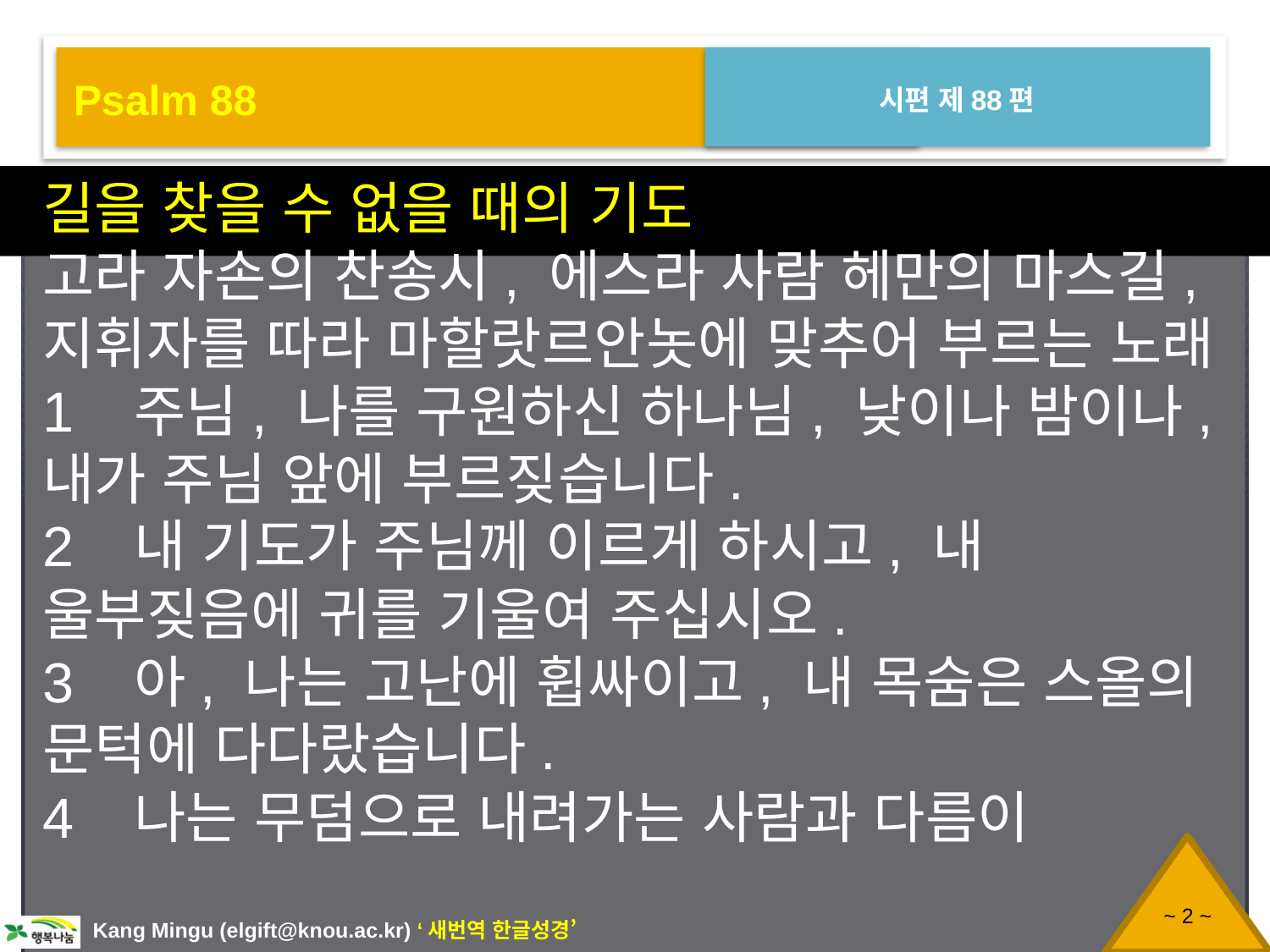

Psalm 88
시편 제88편
길을 찾을 수 없을 때의 기도
고라 자손의 찬송시, 에스라 사람 헤만의 마스길, 지휘자를 따라 마할랏르안놋에 맞추어 부르는 노래
1   주님, 나를 구원하신 하나님, 낮이나 밤이나, 내가 주님 앞에 부르짖습니다.
2   내 기도가 주님께 이르게 하시고, 내 울부짖음에 귀를 기울여 주십시오.
3   아, 나는 고난에 휩싸이고, 내 목숨은 스올의 문턱에 다다랐습니다.
4   나는 무덤으로 내려가는 사람과 다름이